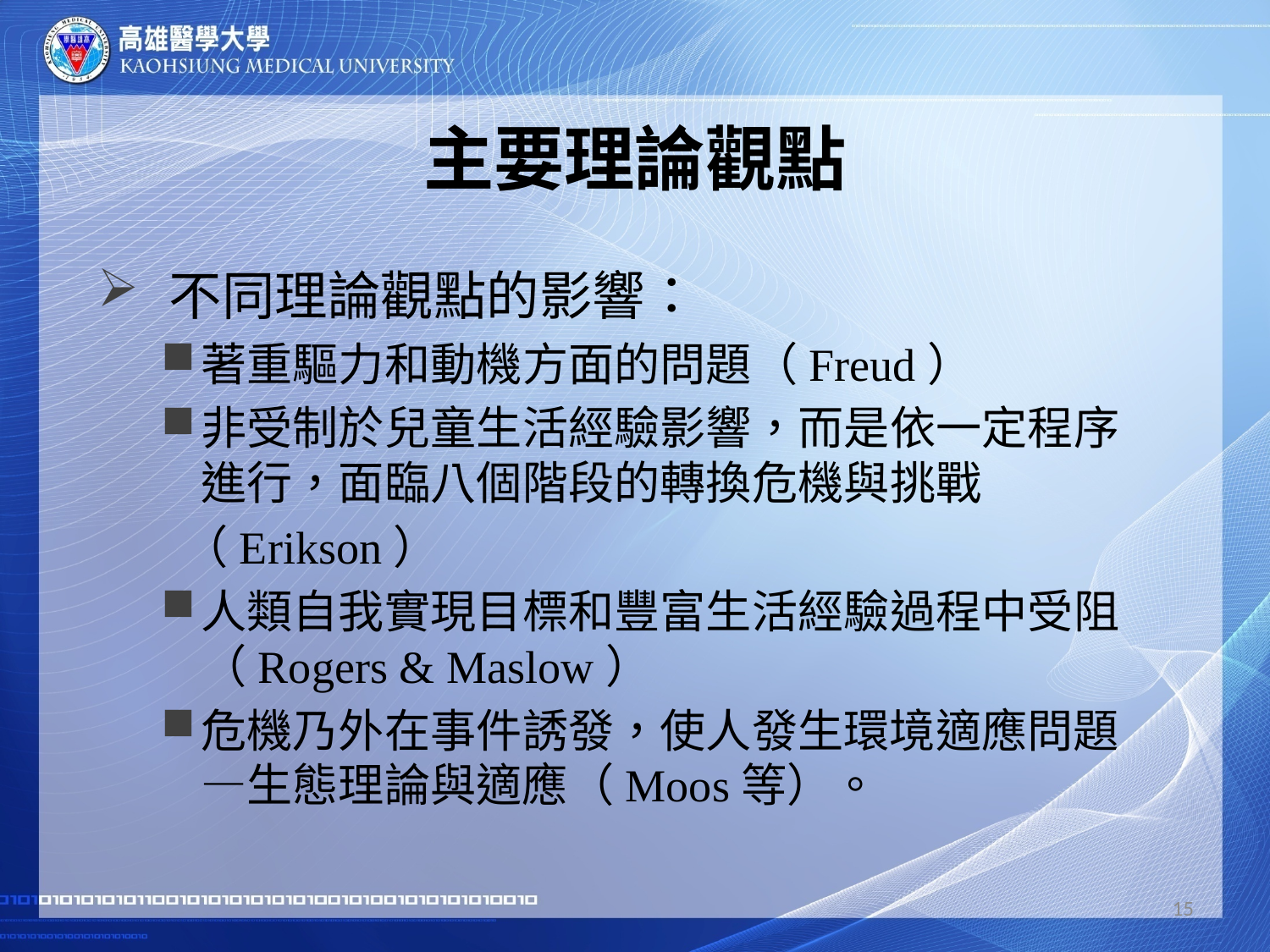

# 主要理論觀點
不同理論觀點的影響：
著重驅力和動機方面的問題（Freud）
非受制於兒童生活經驗影響，而是依一定程序進行，面臨八個階段的轉換危機與挑戰
 （Erikson）
人類自我實現目標和豐富生活經驗過程中受阻（Rogers & Maslow）
危機乃外在事件誘發，使人發生環境適應問題—生態理論與適應（Moos等）。
15